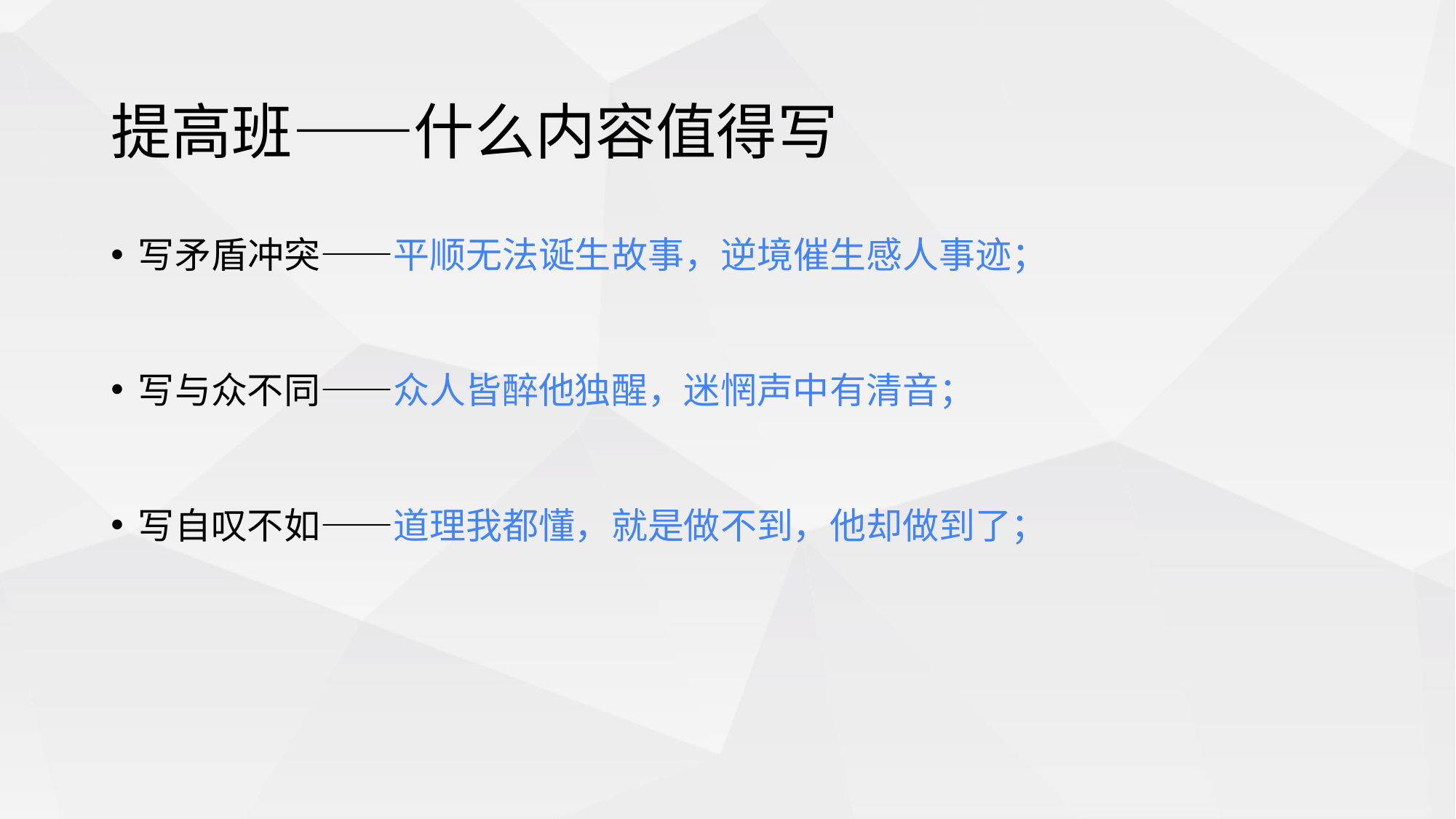

# 提高班——什么内容值得写
写矛盾冲突——平顺无法诞生故事，逆境催生感人事迹；

写与众不同——众人皆醉他独醒，迷惘声中有清音；

写自叹不如——道理我都懂，就是做不到，他却做到了；